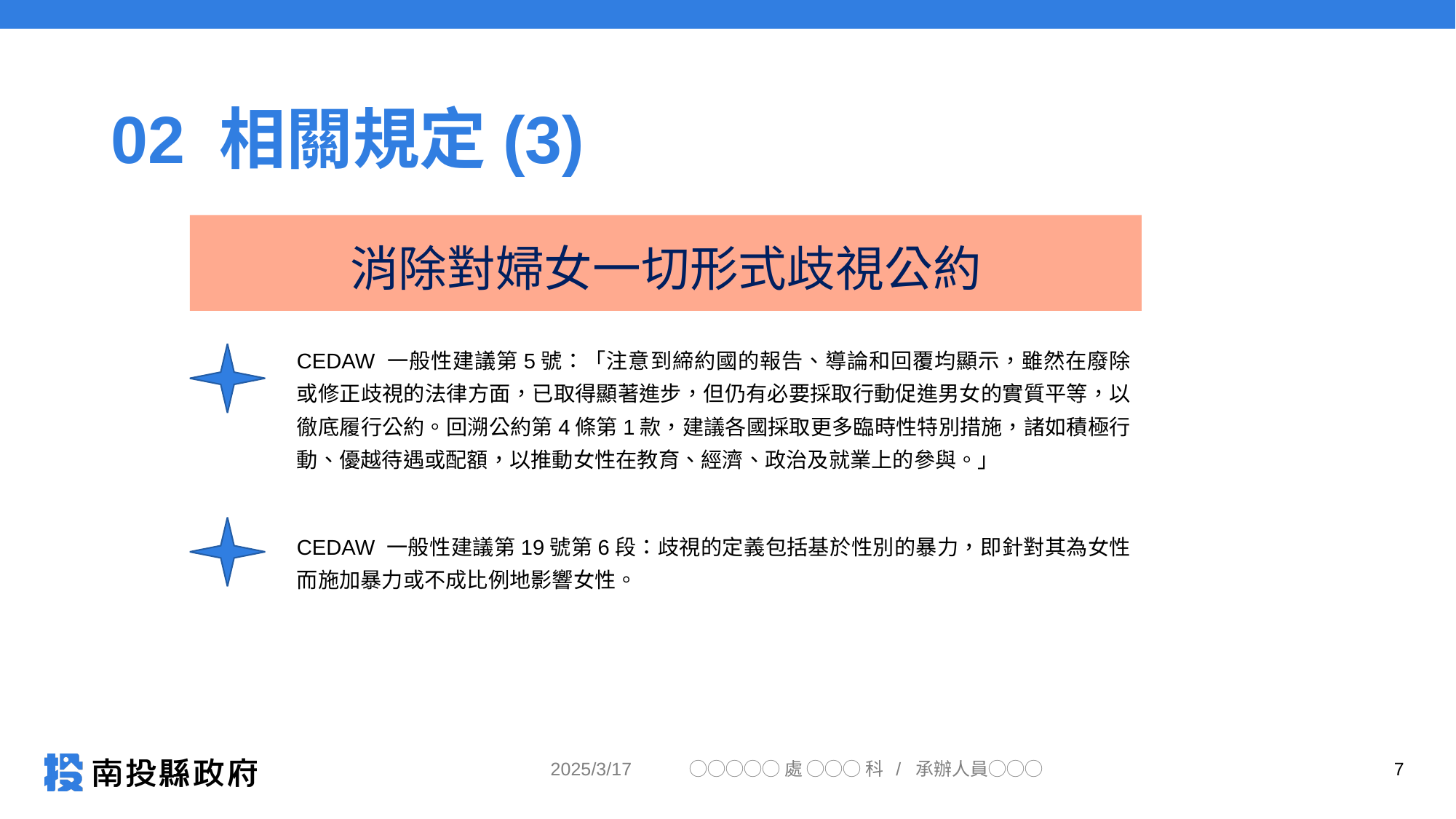

# 02 相關規定(3)
消除對婦女一切形式歧視公約

CEDAW 一般性建議第5號：「注意到締約國的報告、導論和回覆均顯示，雖然在廢除或修正歧視的法律方面，已取得顯著進步，但仍有必要採取行動促進男女的實質平等，以徹底履行公約。回溯公約第4條第1款，建議各國採取更多臨時性特別措施，諸如積極行動、優越待遇或配額，以推動女性在教育、經濟、政治及就業上的參與。」

CEDAW 一般性建議第19號第6段：歧視的定義包括基於性別的暴力，即針對其為女性而施加暴力或不成比例地影響女性。
2025/3/17
◯◯◯◯◯處 ◯◯◯ 科  /  承辦人員◯◯◯
7